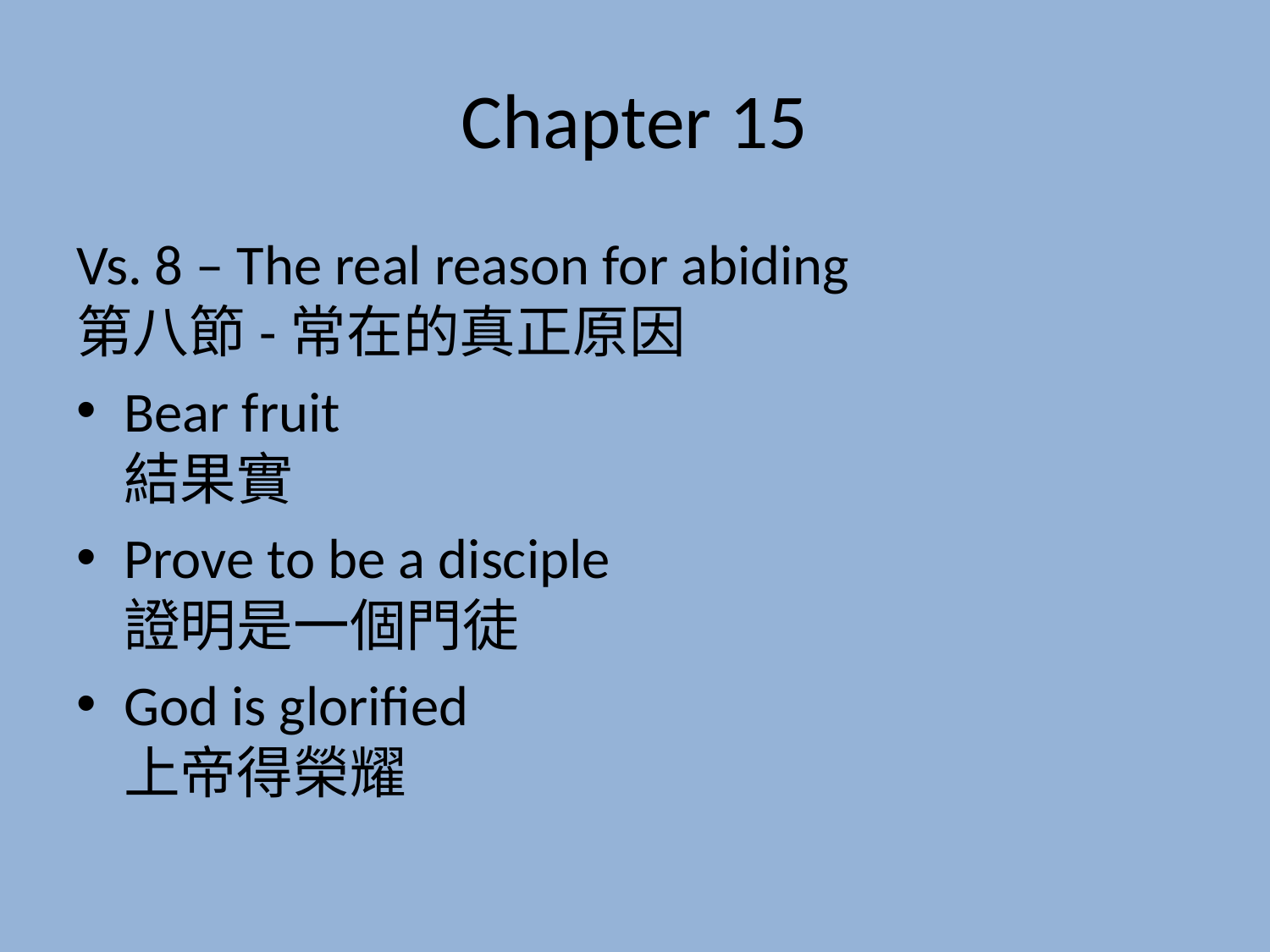

# Chapter 15
Vs. 8 – The real reason for abiding
第八節-常在的真正原因
Bear fruit
結果實
Prove to be a disciple
證明是一個門徒
God is glorified
上帝得榮耀